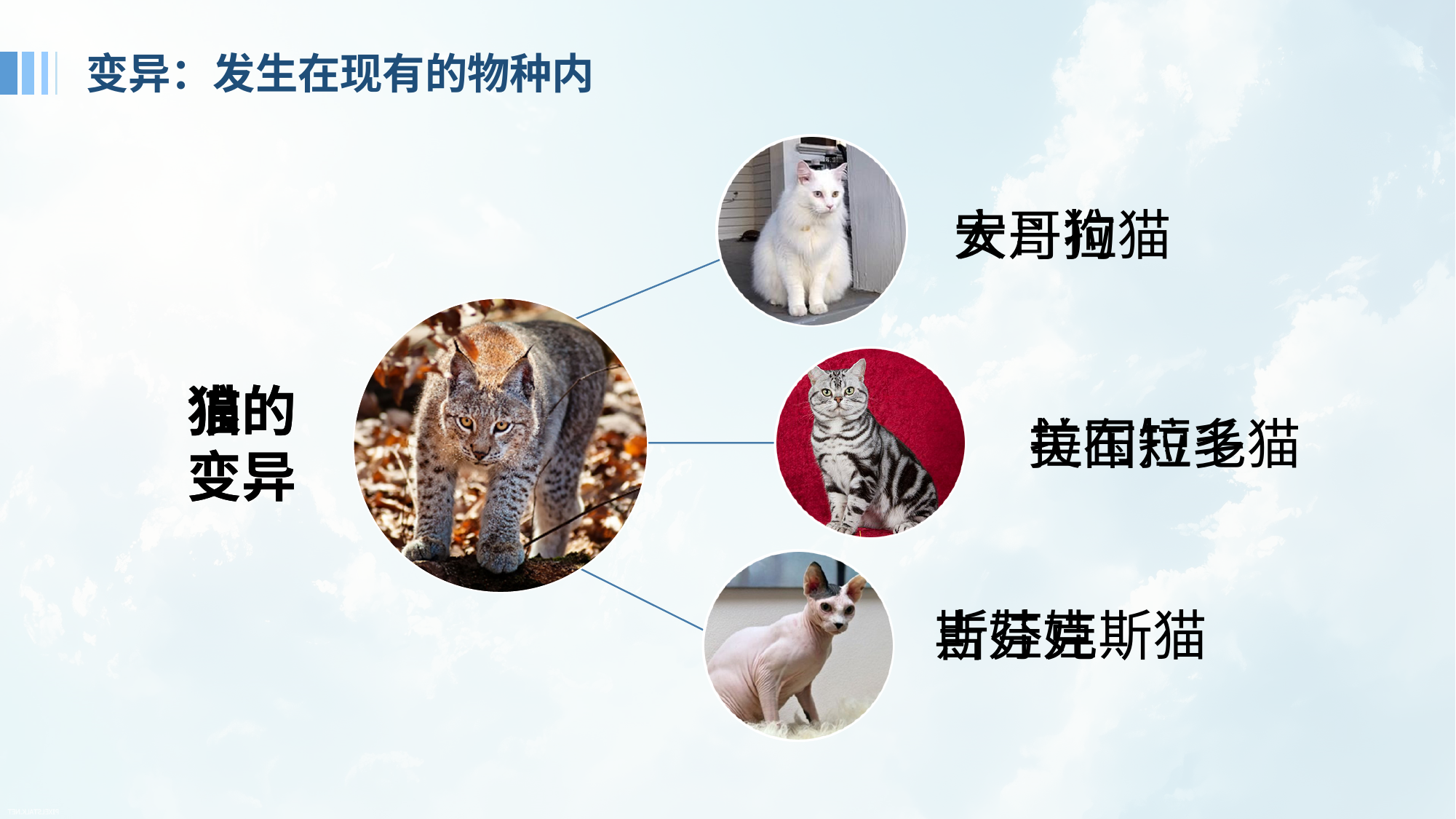

# 变异：发生在现有的物种内

大丹狗
狼的变异
拉布拉多
吉娃娃

安哥拉猫
猫的变异
美国短毛猫
斯芬克斯猫